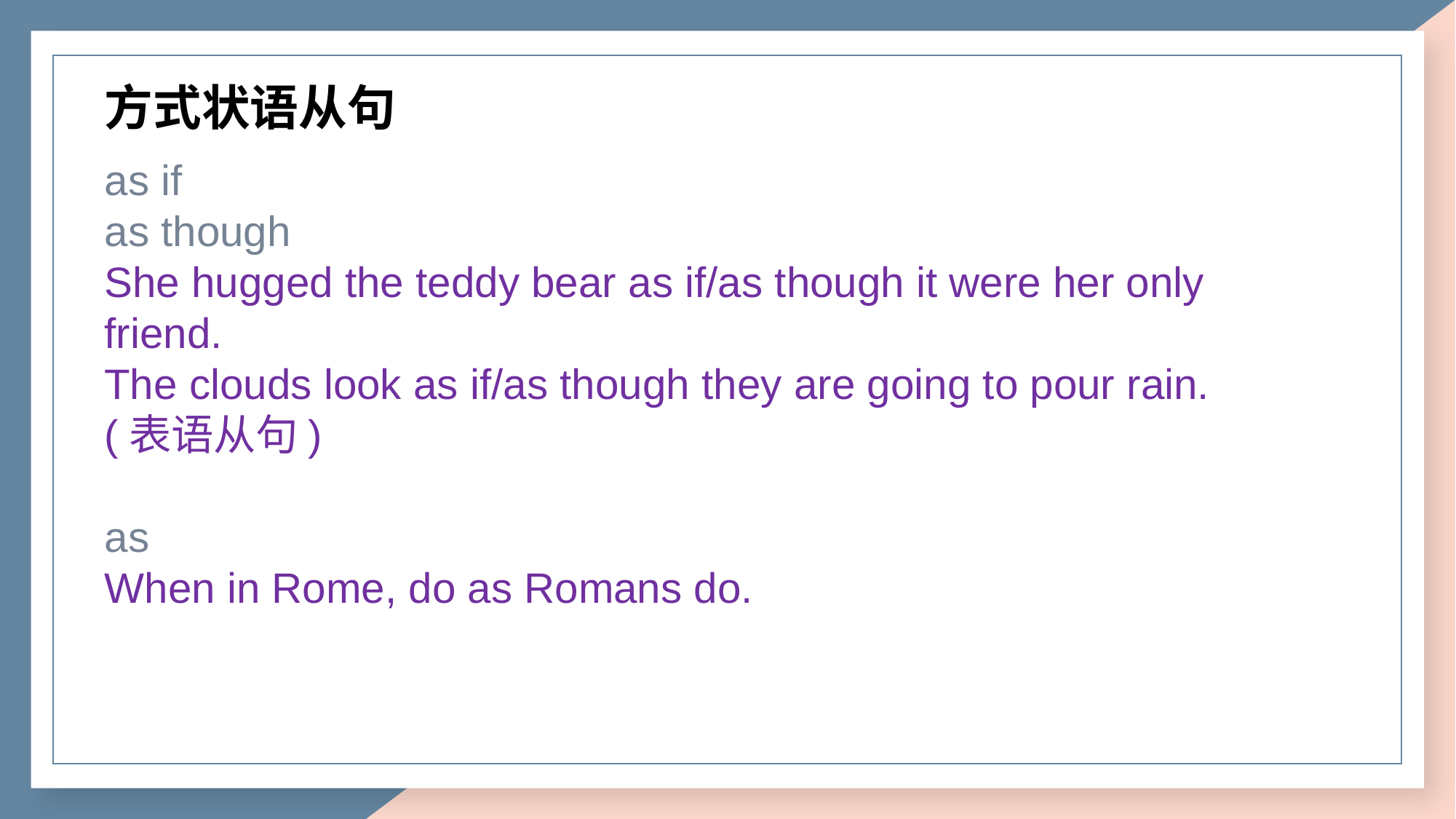

方式状语从句
as if
as though
She hugged the teddy bear as if/as though it were her only friend.
The clouds look as if/as though they are going to pour rain.
(表语从句)

as
When in Rome, do as Romans do.